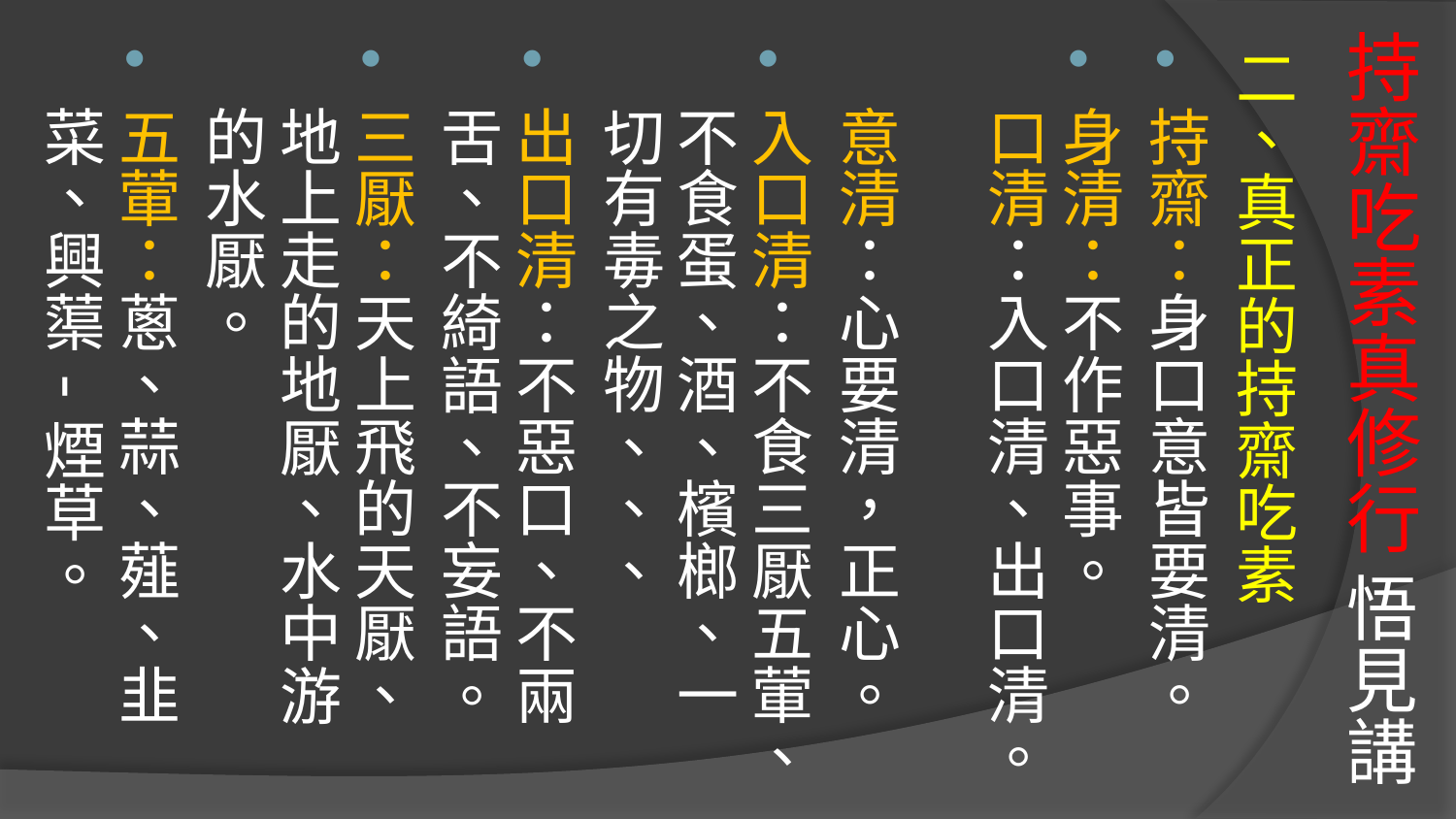

# 持齋吃素真修行 悟見講
二、真正的持齋吃素
持齋：身口意皆要清。
身清：不作惡事。 
口清：入口清、出口清。
意清：心要清，正心。
入口清：不食三厭五葷、不食蛋、酒、檳榔、一切有毒之物、、、
出口清：不惡口、不兩舌、不綺語、不妄語。
三厭：天上飛的天厭、地上走的地厭、水中游的水厭。
五葷：蔥、蒜、薤、韭菜、興蕖-煙草。